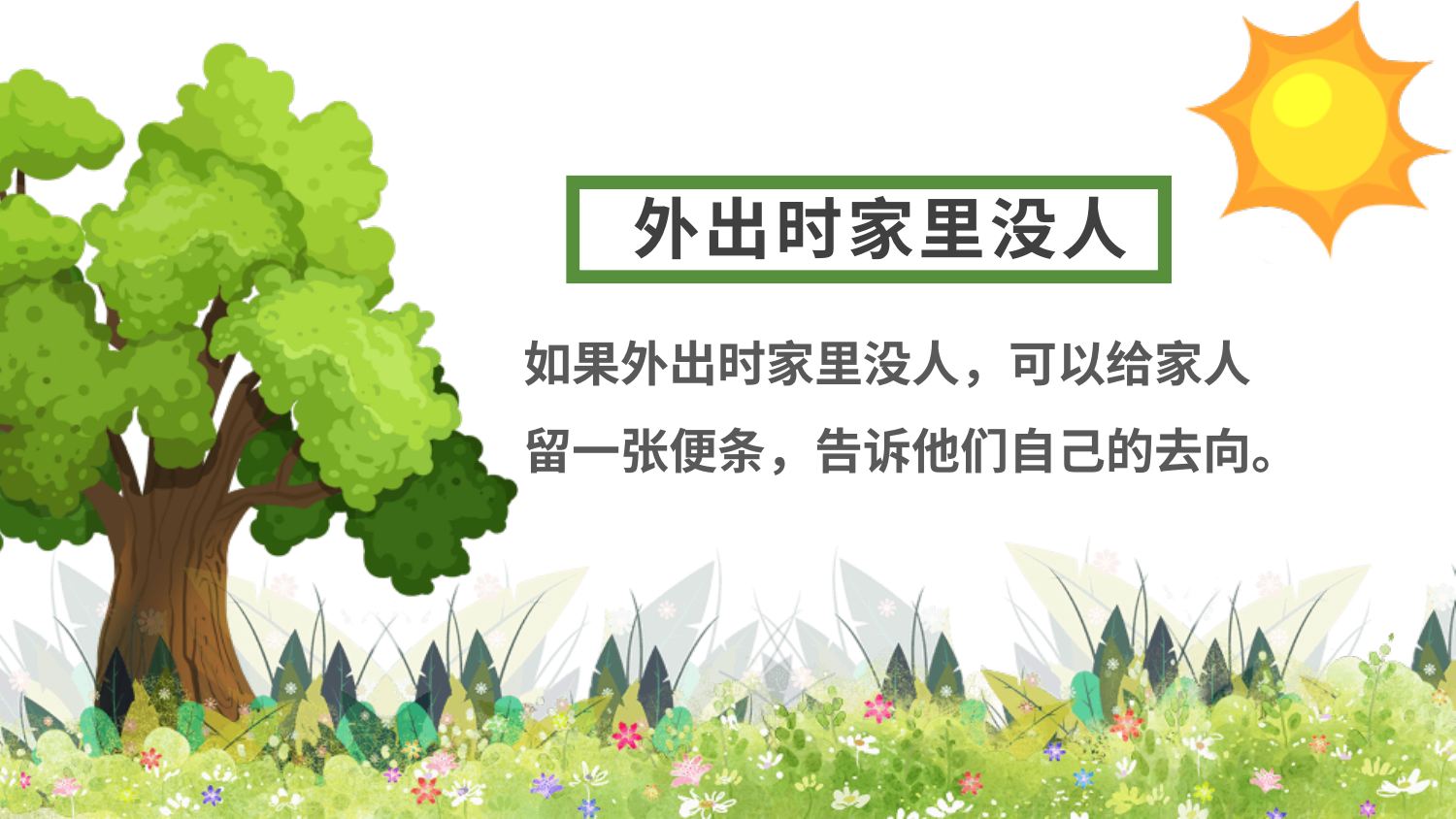

外出时家里没人
如果外出时家里没人，可以给家人留一张便条，告诉他们自己的去向。